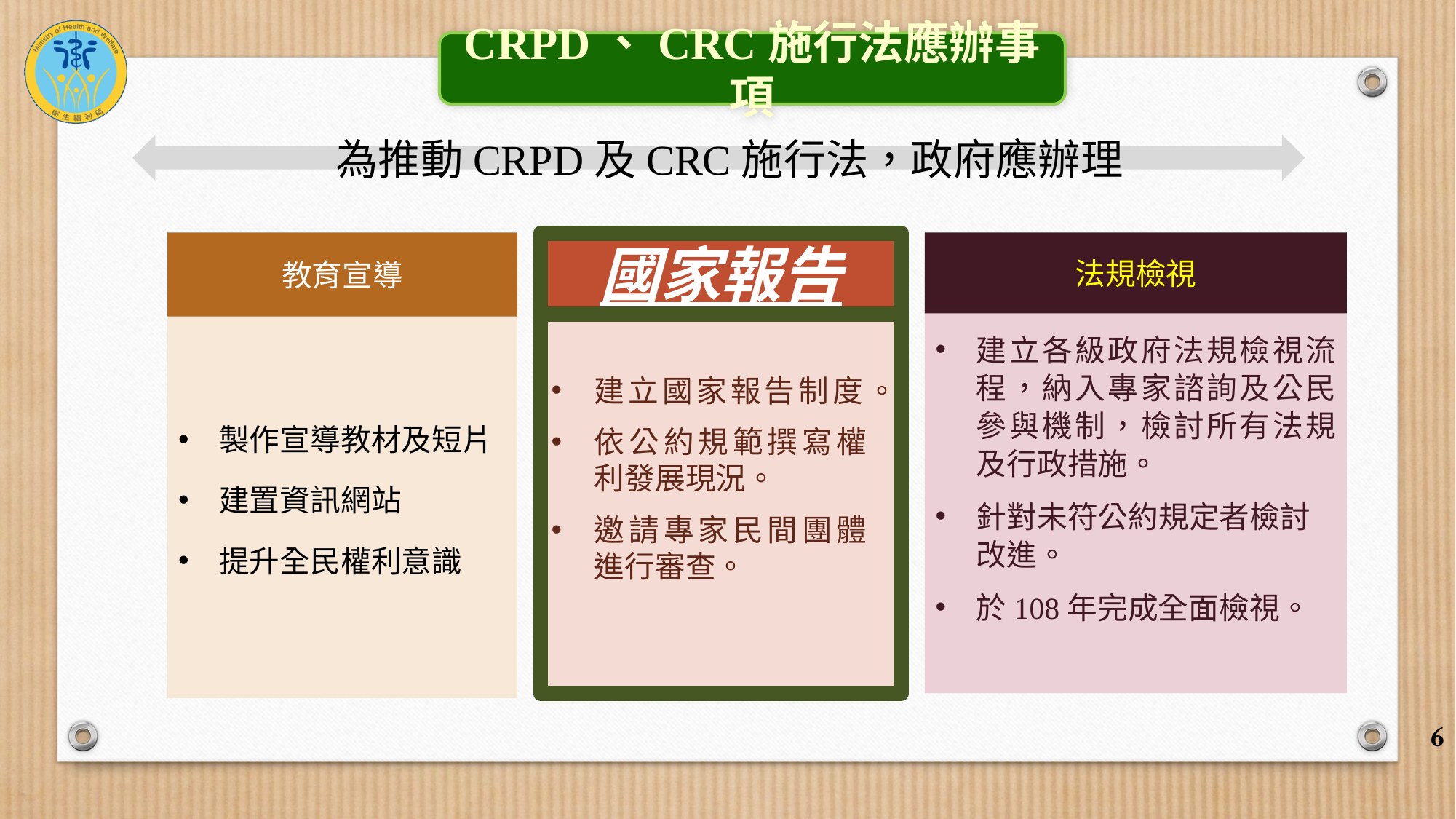

CRPD、CRC施行法應辦事項
為推動CRPD及CRC施行法，政府應辦理

教育宣導
法規檢視
國家報告
建立各級政府法規檢視流程，納入專家諮詢及公民參與機制，檢討所有法規及行政措施。
針對未符公約規定者檢討改進。
於108年完成全面檢視。
建立國家報告制度。
依公約規範撰寫權利發展現況。
邀請專家民間團體進行審查。
製作宣導教材及短片
建置資訊網站
提升全民權利意識
6